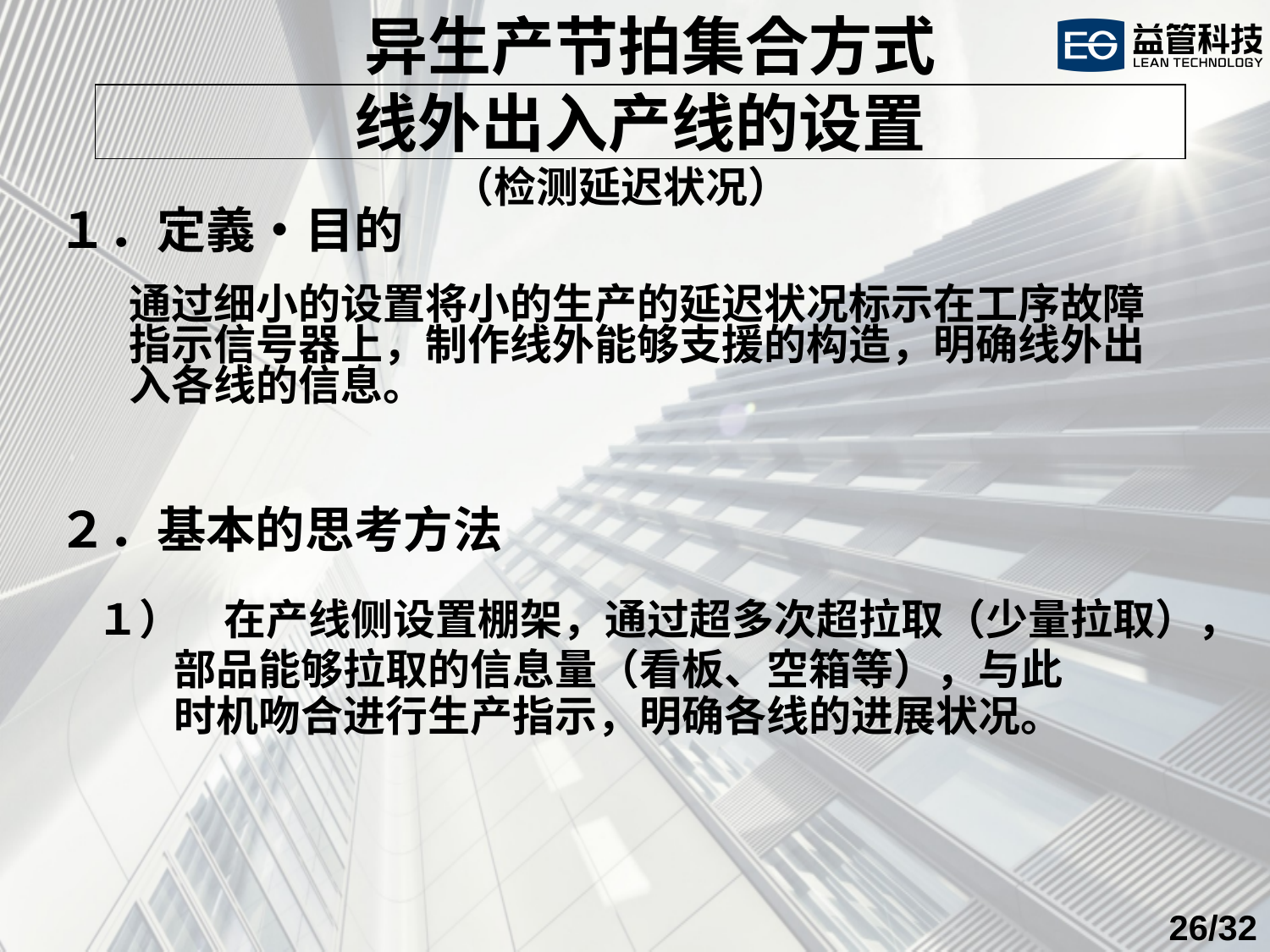

异生产节拍集合方式
线外出入产线的设置
（检测延迟状况）
１．定義・目的
通过细小的设置将小的生产的延迟状况标示在工序故障指示信号器上，制作线外能够支援的构造，明确线外出入各线的信息。

２．基本的思考方法
１）　在产线侧设置棚架，通过超多次超拉取（少量拉取），
       部品能够拉取的信息量（看板、空箱等），与此
       时机吻合进行生产指示，明确各线的进展状况。
26/32